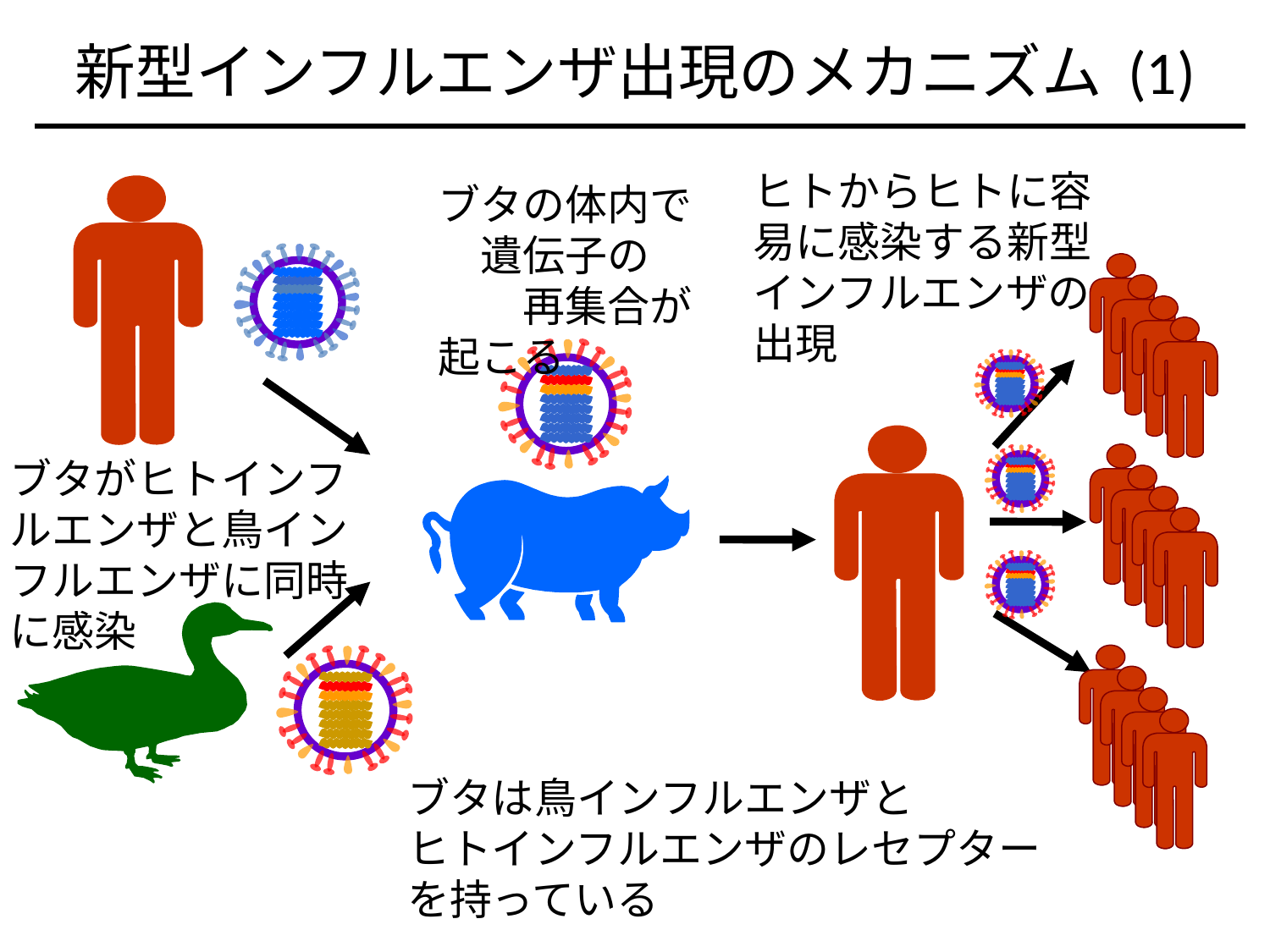

# 新型インフルエンザ出現のメカニズム (1)
ヒトからヒトに容易に感染する新型インフルエンザの出現
ブタの体内で　遺伝子の　　　再集合が起こる

ブタがヒトインフルエンザと鳥インフルエンザに同時に感染

ブタは鳥インフルエンザと
ヒトインフルエンザのレセプターを持っている